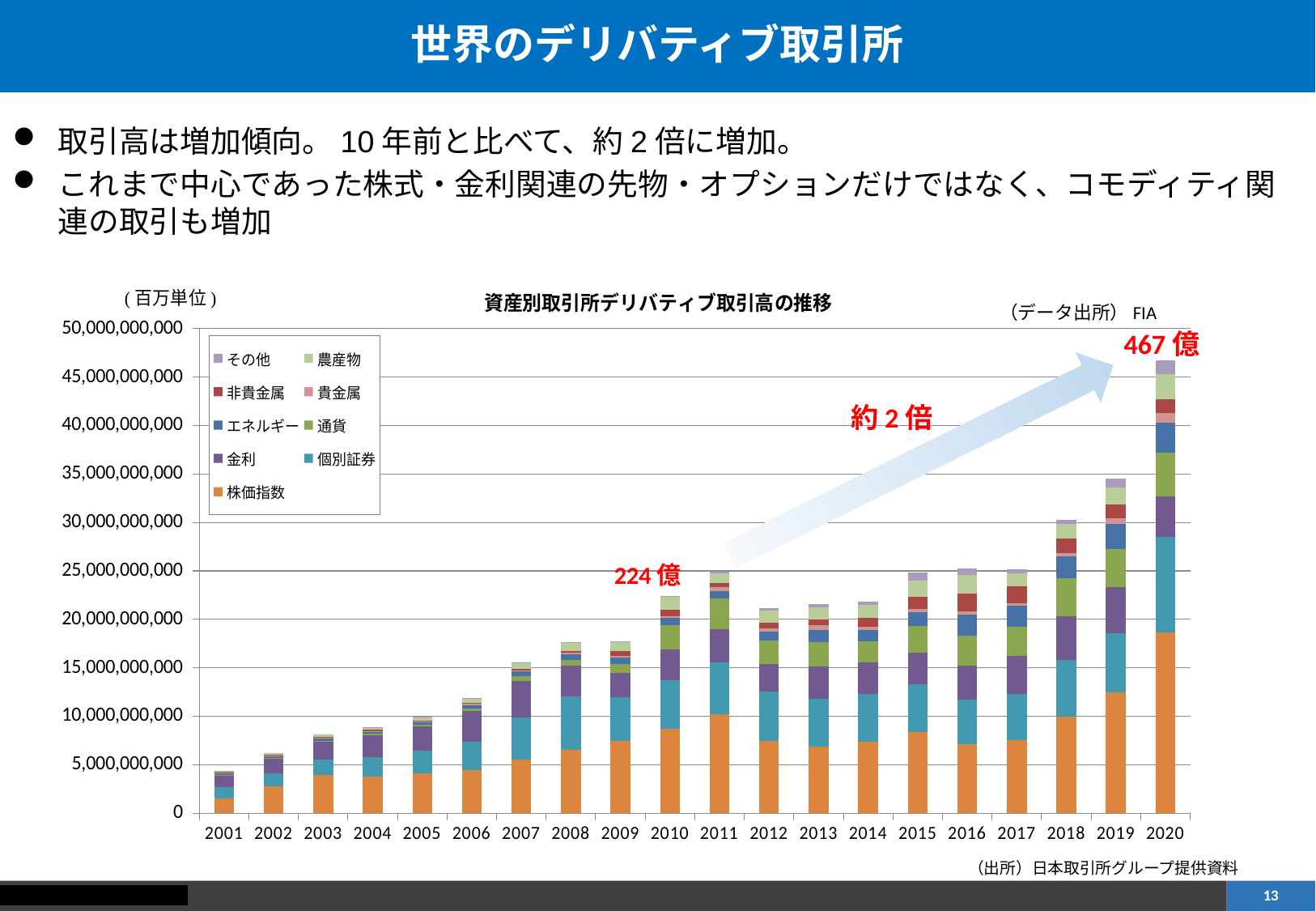

# 世界のデリバティブ取引所
取引高は増加傾向。10年前と比べて、約2倍に増加。
これまで中心であった株式・金利関連の先物・オプションだけではなく、コモディティ関連の取引も増加

### Chart: 資産別取引所デリバティブ取引高の推移

| Category | 株価指数 | 個別証券 | 金利 | 通貨 | エネルギー | 貴金属 | 非貴金属 | 農産物 | その他 |
|---|---|---|---|---|---|---|---|---|---|
| 2001 | 1498150000.0 | 1179010000.0 | 1233560000.0 | 55380000.0 | 166900000.0 | 39140000.0 | 70150000.0 | 139400000.0 | 750000.0 |
| 2002 | 2791180000.0 | 1354700000.0 | 1478440000.0 | 60560000.0 | 209370000.0 | 51260000.0 | 71570000.0 | 199390000.0 | 800000.0 |
| 2003 | 3960870000.0 | 1558520000.0 | 1881270000.0 | 77850000.0 | 217560000.0 | 64459999.99999999 | 90390000.0 | 261149999.99999997 | 660000.0 |
| 2004 | 3799400000.0 | 1996660000.0 | 2271250000.0 | 105380000.0 | 243460000.0 | 60560000.0 | 105230000.0 | 301910000.0 | 860000.0 |
| 2005 | 4080330000.0 | 2356870000.0 | 2536770000.0 | 167190000.0 | 280130000.0 | 55340000.0 | 98000000.0 | 378900000.0 | 2590000.0 |
| 2006 | 4454222902.0 | 2876486897.0 | 3193410504.0 | 240053180.0 | 385965150.0 | 102298908.0 | 116383437.0 | 489031853.0 | 4360194.0 |
| 2007 | 5499833555.0 | 4400437854.0 | 3745176350.0 | 459752816.0 | 496770566.0 | 150976113.0 | 106859969.0 | 640683907.0 | 26140974.0 |
| 2008 | 6488621284.0 | 5511194380.0 | 3204838617.0 | 597481714.0 | 580952996.0 | 157443026.0 | 198715383.0 | 897633132.0 | 44896671.0 |
| 2009 | 7449846538.0 | 4520849065.0 | 2464092298.0 | 990872926.0 | 657653860.0 | 151451722.0 | 462823525.0 | 927839377.0 | 114469433.0 |
| 2010 | 8664986804.0 | 5046629020.0 | 3196005638.0 | 2525981511.0 | 723618042.0 | 174946553.0 | 643646141.0 | 1305504989.0 | 137657192.0 |
| 2011 | 10228716966.0 | 5296596675.0 | 3455673679.0 | 3147464132.0 | 813511365.0 | 342134687.0 | 435115597.0 | 996805471.0 | 230305531.0 |
| 2012 | 7464351381.0 | 5054049740.0 | 2892935562.0 | 2434557602.0 | 900680624.0 | 319434323.0 | 554253753.0 | 1254451535.0 | 253203391.0 |
| 2013 | 6830177458.0 | 4946500754.0 | 3344450251.0 | 2497275021.0 | 1311008765.0 | 433708193.0 | 646353626.0 | 1211465802.0 | 345924587.0 |
| 2014 | 7339406137.0 | 4943659298.0 | 3300300084.0 | 2122783609.0 | 1160869956.0 | 371064966.0 | 872626126.0 | 1388095447.0 | 354372337.0 |
| 2015 | 8339938815.0 | 4944753556.0 | 3263181266.0 | 2785081607.0 | 1410908886.0 | 316685335.0 | 1280935517.0 | 1639886712.0 | 819711258.0 |
| 2016 | 7117924279.0 | 4557835036.0 | 3519100552.0 | 3073420689.0 | 2214163491.0 | 312137035.0 | 1877347635.0 | 1932074899.0 | 616015068.0 |
| 2017 | 7515908716.0 | 4754164789.0 | 3967995313.0 | 2984103494.0 | 2171206765.0 | 281823613.0 | 1740499534.0 | 1306068499.0 | 479809831.0 |
| 2018 | 9982559310.0 | 5787981798.0 | 4554195669.0 | 3928907250.0 | 2237728622.0 | 317927192.0 | 1523423150.0 | 1487755387.0 | 489018266.0 |
| 2019 | 12460888338.0 | 6099212729.0 | 4771985821.0 | 3938596707.0 | 2542348018.0 | 582292397.0 | 1439730644.0 | 1767719357.0 | 889168670.0 |
| 2020 | 18609021646.0 | 9897318982.0 | 4151838110.0 | 4523688389.0 | 3152479136.0 | 983139556.0 | 1433275953.0 | 2569466044.0 | 1447264077.0 |
（データ出所）FIA
467億
約2倍

224億
（出所）日本取引所グループ提供資料

13